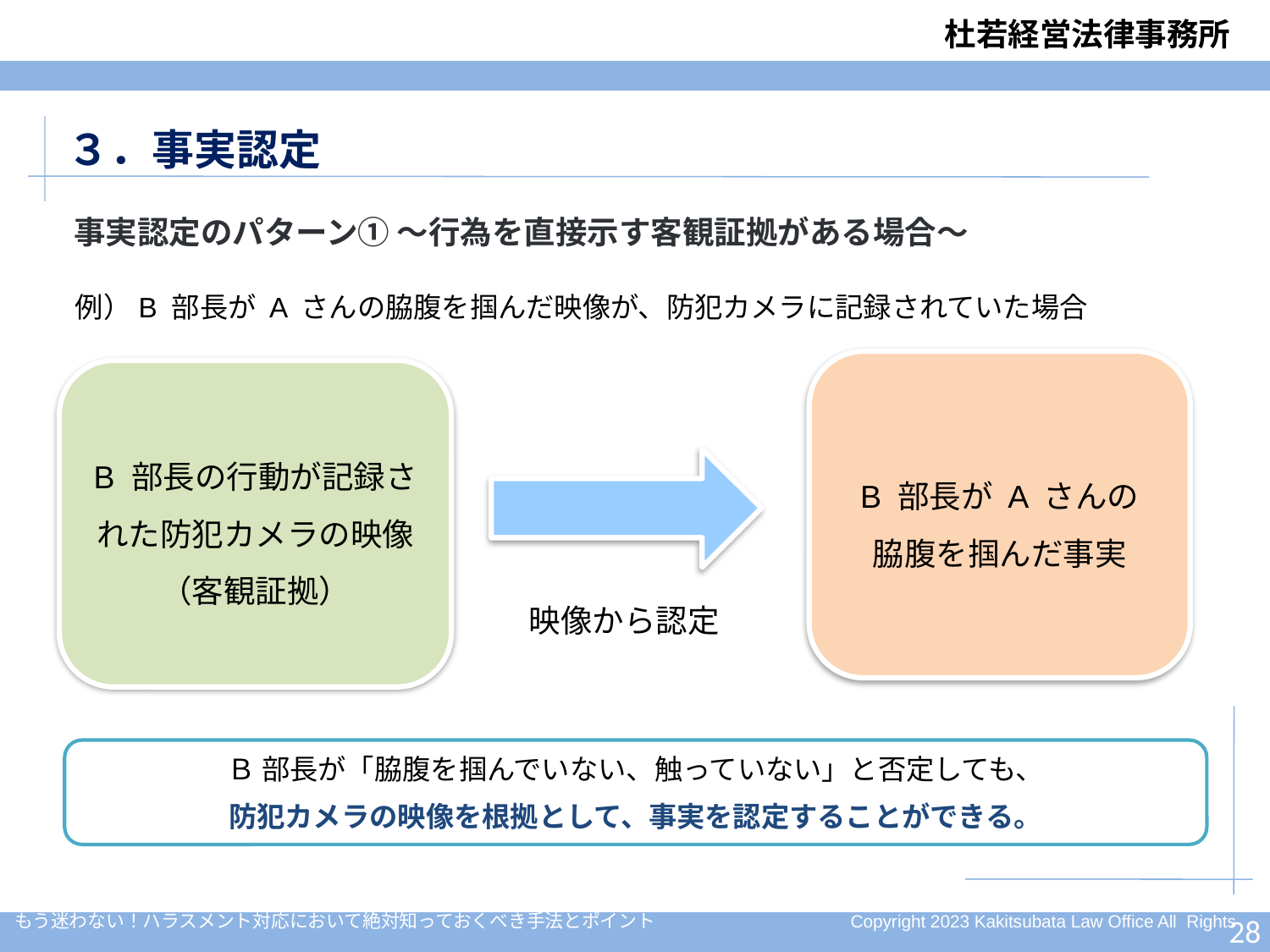

３．事実認定
事実認定のパターン① ～行為を直接示す客観証拠がある場合～
例）B 部長が A さんの脇腹を掴んだ映像が、防犯カメラに記録されていた場合
B 部長が A さんの
脇腹を掴んだ事実
B 部長の行動が記録された防犯カメラの映像
（客観証拠）

映像から認定
Ｂ 部長が「脇腹を掴んでいない、触っていない」と否定しても、
防犯カメラの映像を根拠として、事実を認定することができる。
28